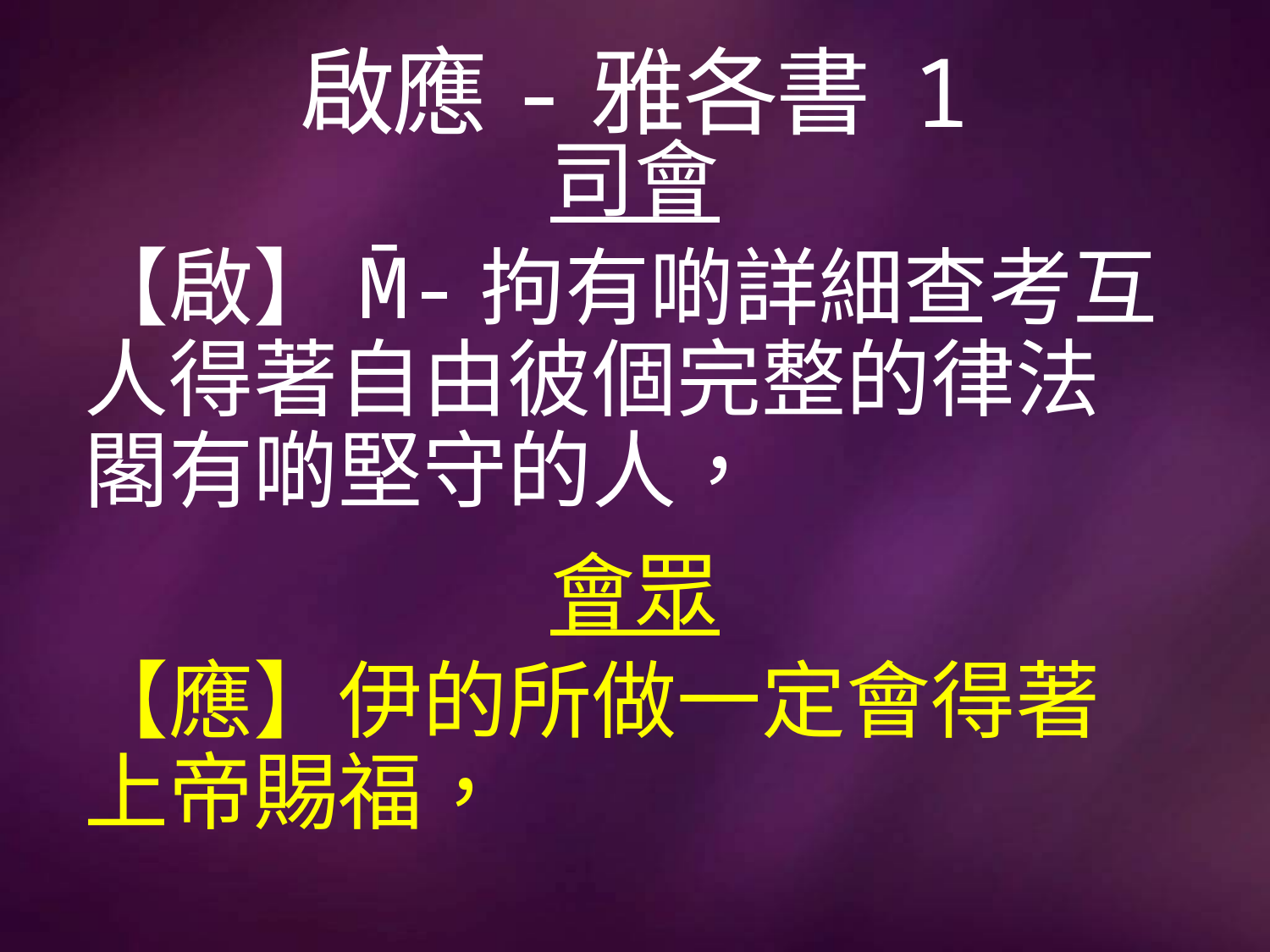

# 啟應-雅各書 1
司會
【啟】M̄-拘有啲詳細查考互人得著自由彼個完整的律法閣有啲堅守的人，

會眾
【應】伊的所做一定會得著上帝賜福，